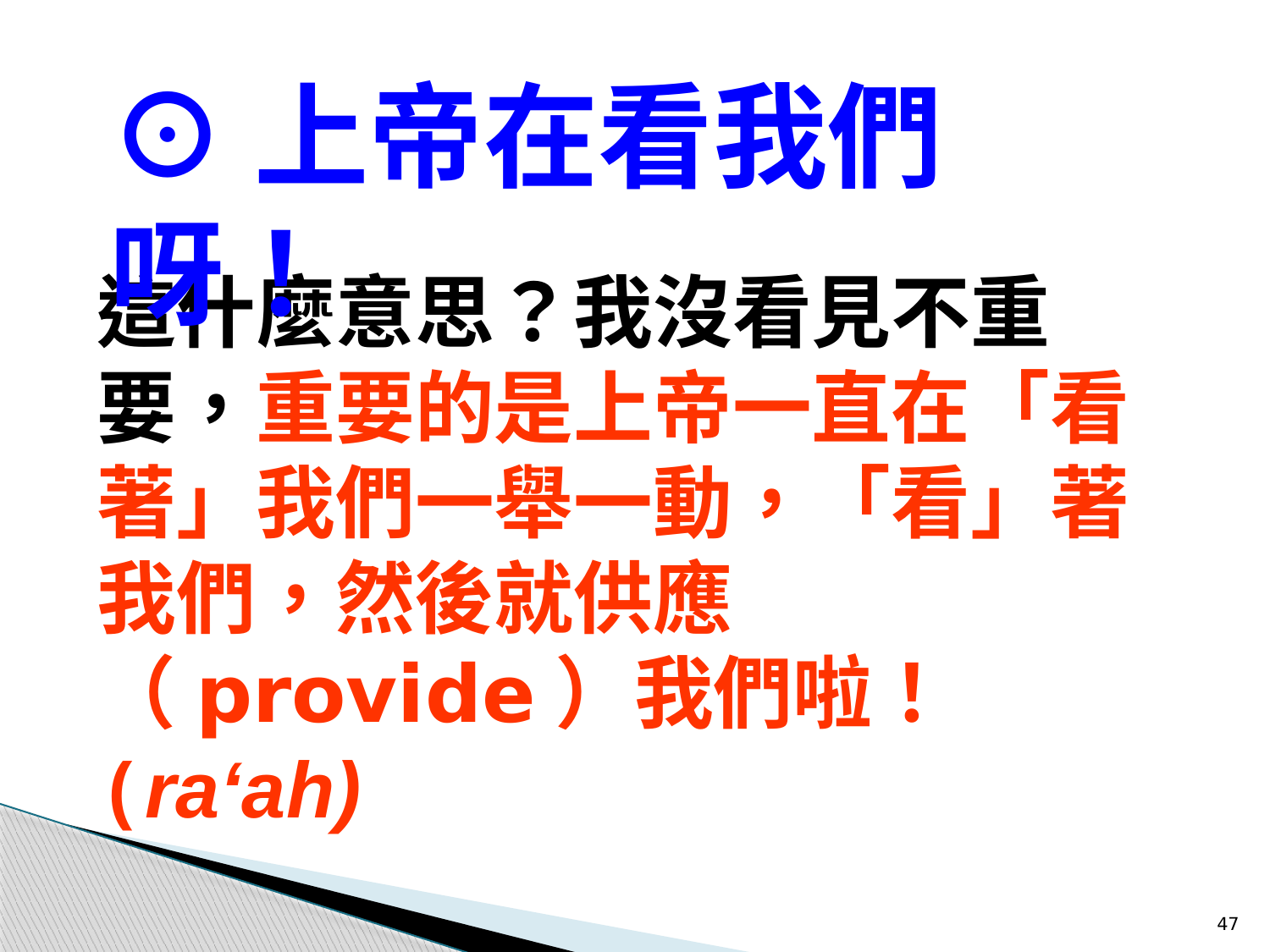

⊙上帝在看我們呀！
這什麼意思？我沒看見不重要，重要的是上帝一直在「看著」我們一舉一動，「看」著我們，然後就供應（provide）我們啦！(ra‘ah)
47